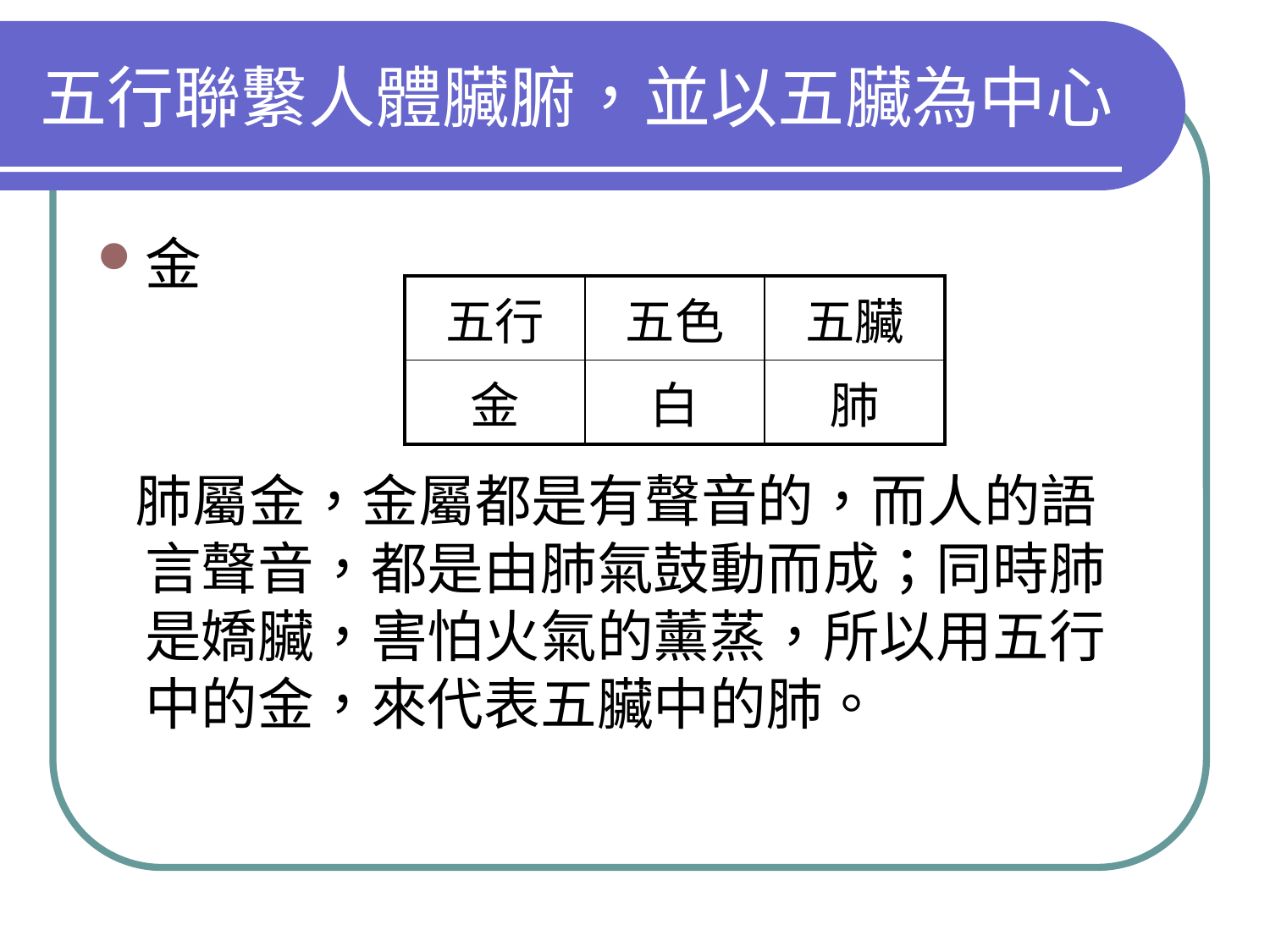

# 五行聯繫人體臟腑，並以五臟為中心
金

  肺屬金，金屬都是有聲音的，而人的語言聲音，都是由肺氣鼓動而成；同時肺是嬌臟，害怕火氣的薰蒸，所以用五行中的金，來代表五臟中的肺。
| 五行 | 五色 | 五臟 |
| --- | --- | --- |
| 金 | 白 | 肺 |